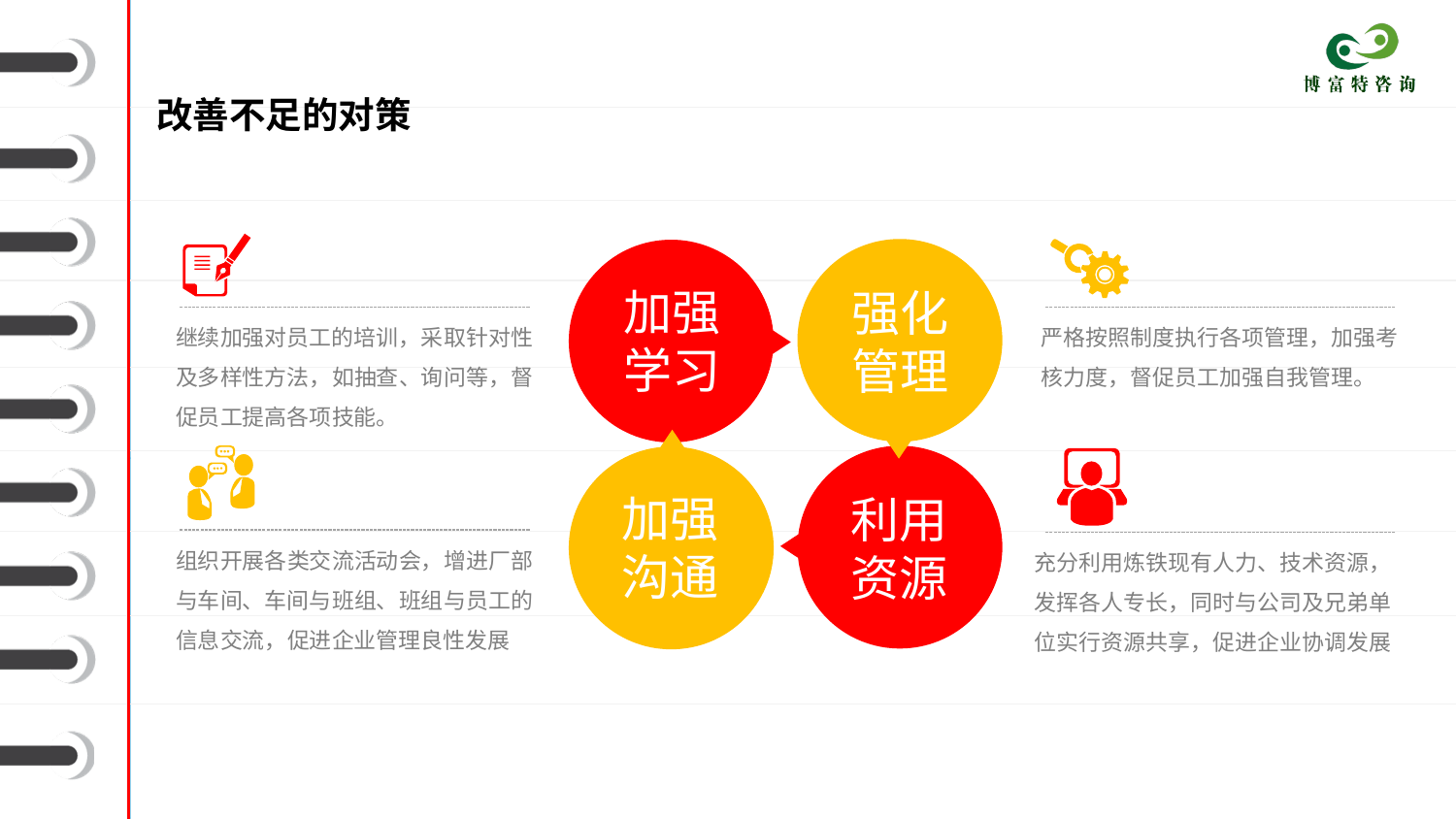

改善不足的对策

强化管理

加强学习
继续加强对员工的培训，采取针对性及多样性方法，如抽查、询问等，督促员工提高各项技能。
严格按照制度执行各项管理，加强考核力度，督促员工加强自我管理。

加强沟通

利用资源

组织开展各类交流活动会，增进厂部与车间、车间与班组、班组与员工的信息交流，促进企业管理良性发展
充分利用炼铁现有人力、技术资源，发挥各人专长，同时与公司及兄弟单位实行资源共享，促进企业协调发展